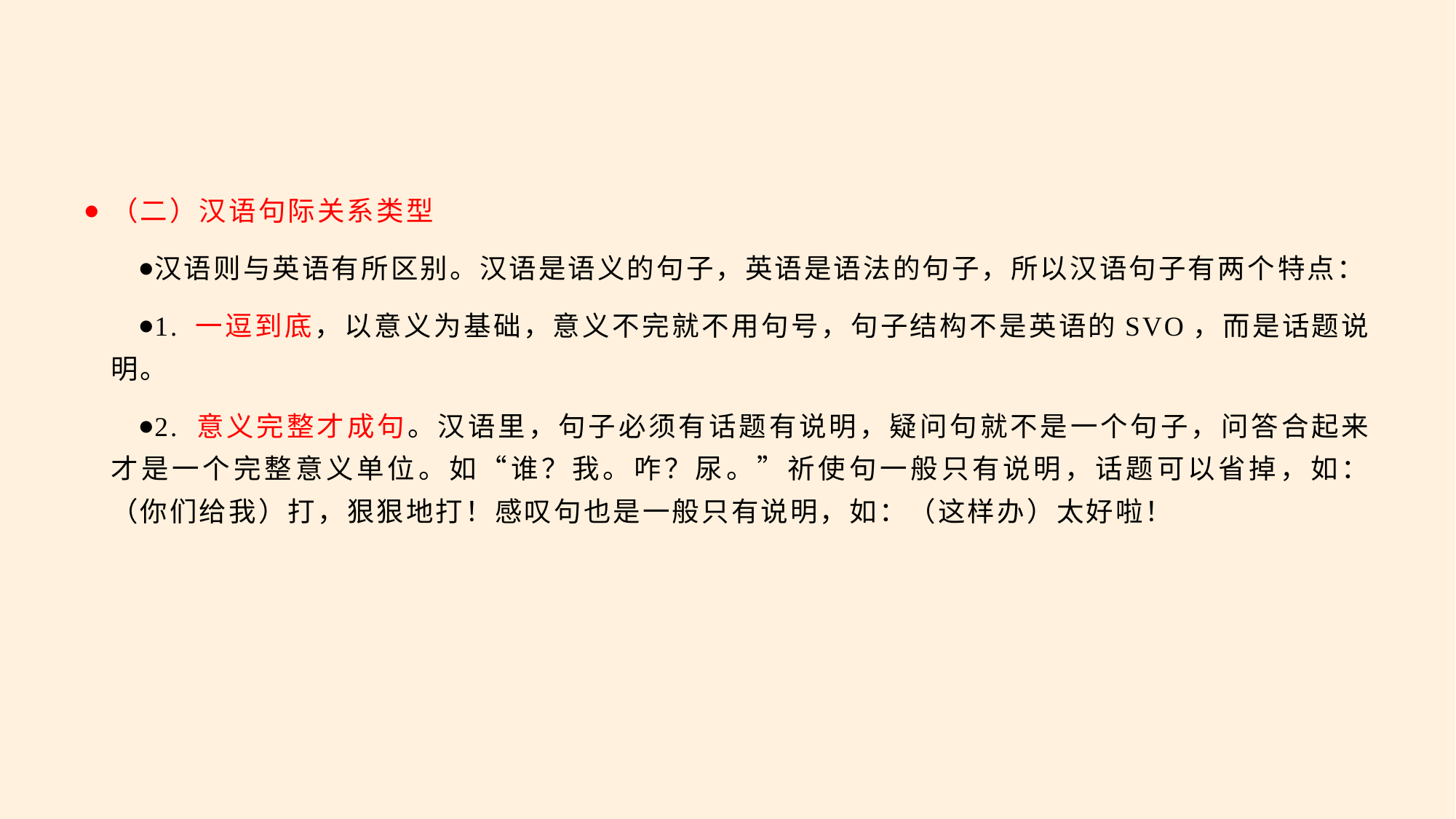

#
（二）汉语句际关系类型
汉语则与英语有所区别。汉语是语义的句子，英语是语法的句子，所以汉语句子有两个特点：
1. 一逗到底，以意义为基础，意义不完就不用句号，句子结构不是英语的SVO，而是话题说明。
2. 意义完整才成句。汉语里，句子必须有话题有说明，疑问句就不是一个句子，问答合起来才是一个完整意义单位。如“谁？我。咋？尿。”祈使句一般只有说明，话题可以省掉，如：（你们给我）打，狠狠地打！感叹句也是一般只有说明，如：（这样办）太好啦！